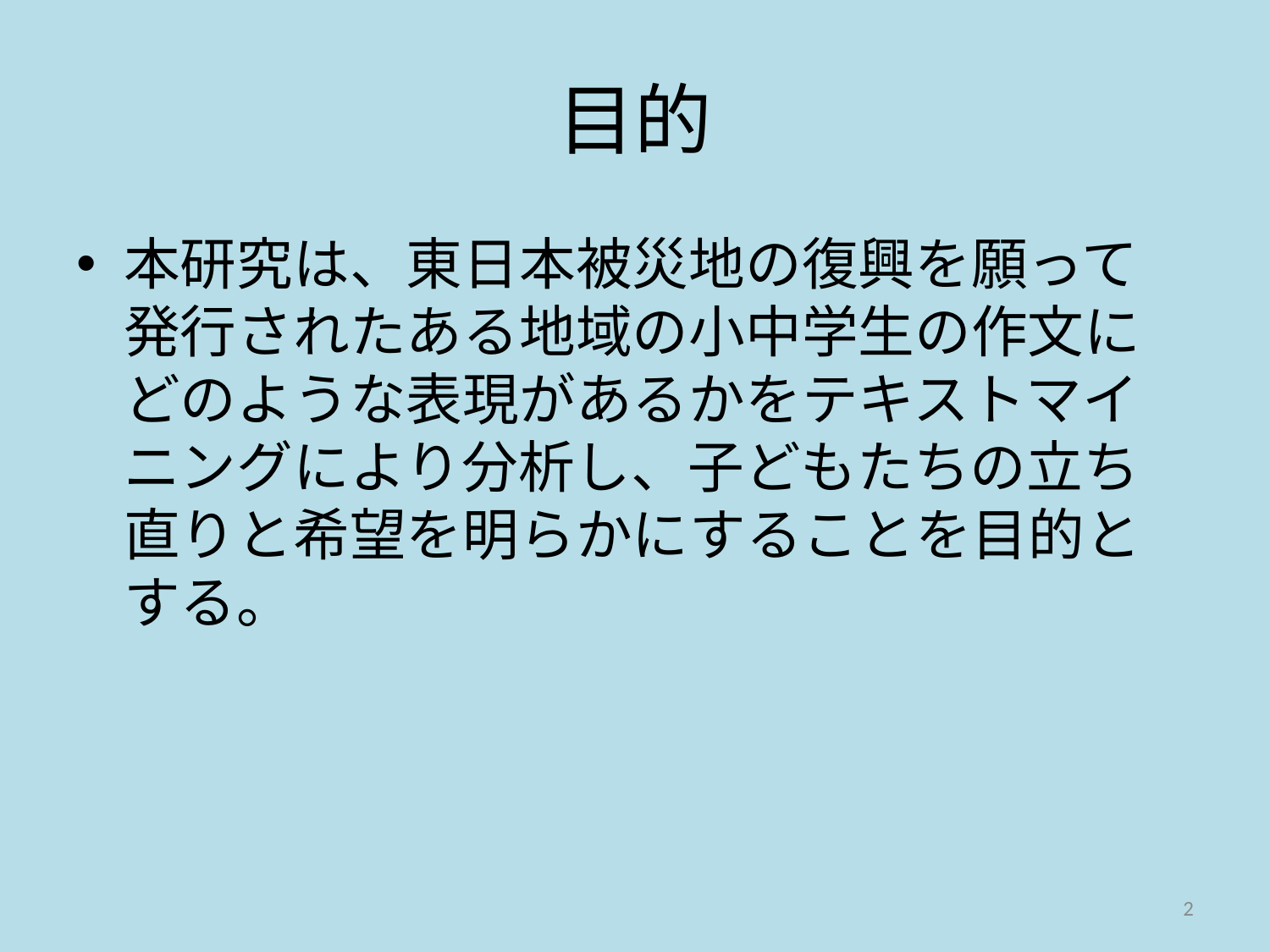

# 目的
本研究は、東日本被災地の復興を願って発行されたある地域の小中学生の作文にどのような表現があるかをテキストマイニングにより分析し、子どもたちの立ち直りと希望を明らかにすることを目的とする。
2